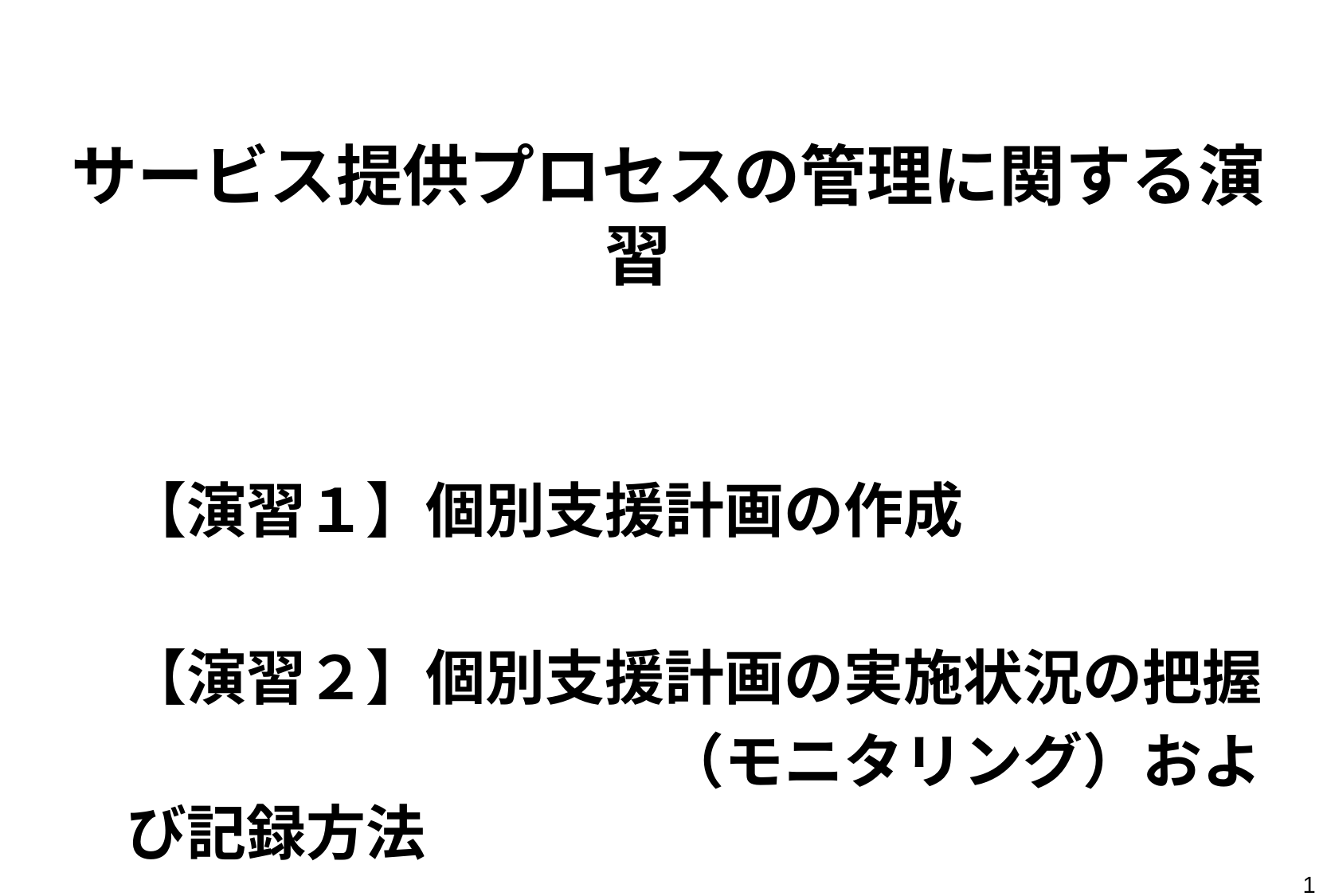

サービス提供プロセスの管理に関する演習

【演習１】個別支援計画の作成

【演習２】個別支援計画の実施状況の把握
　　　　　　　　　（モニタリング）および記録方法

1